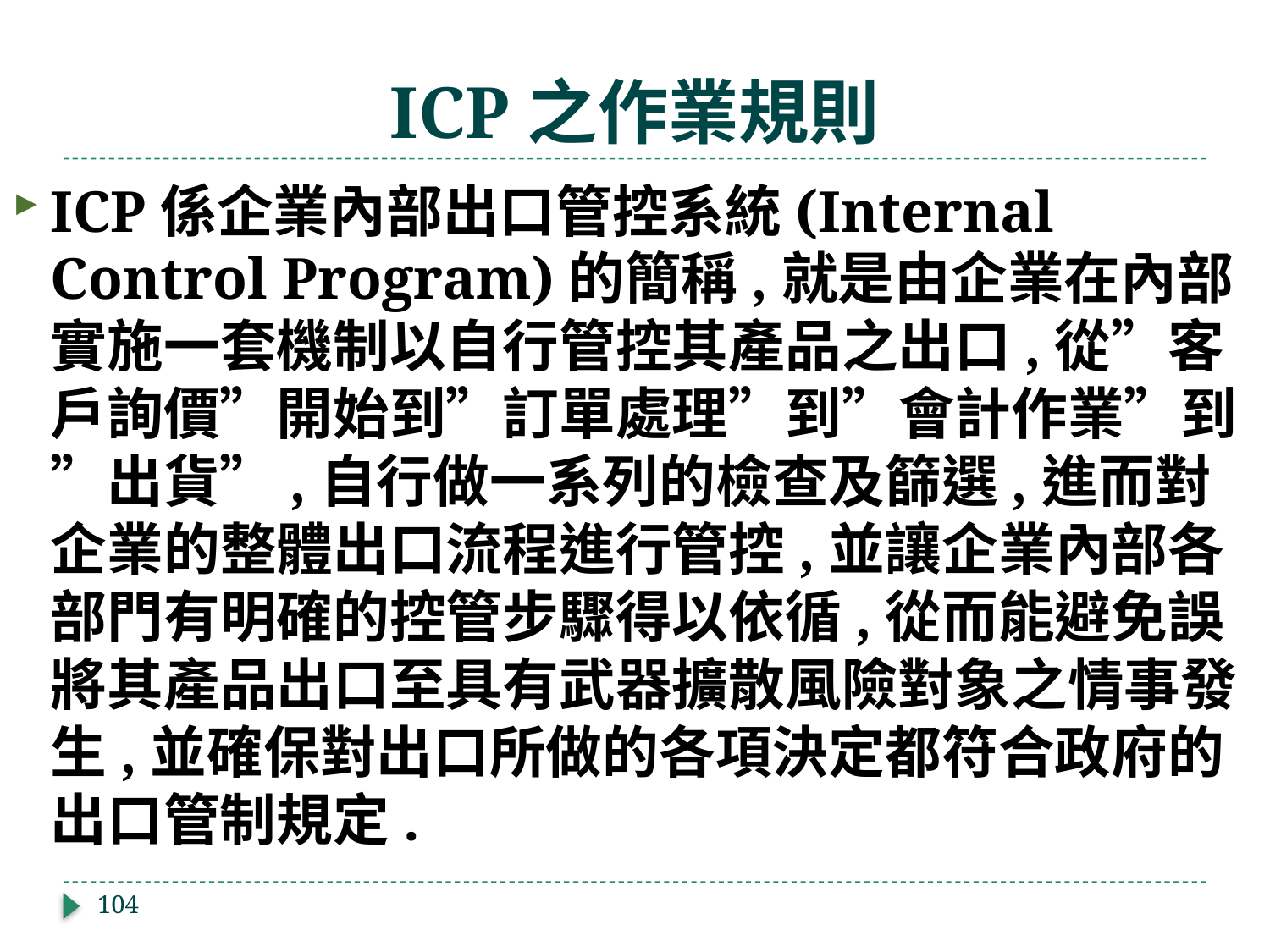

# ICP之作業規則
ICP係企業內部出口管控系統(Internal Control Program)的簡稱,就是由企業在內部實施一套機制以自行管控其產品之出口,從”客戶詢價”開始到”訂單處理”到”會計作業”到”出貨”,自行做一系列的檢查及篩選,進而對企業的整體出口流程進行管控,並讓企業內部各部門有明確的控管步驟得以依循,從而能避免誤將其產品出口至具有武器擴散風險對象之情事發生,並確保對出口所做的各項決定都符合政府的出口管制規定.
104